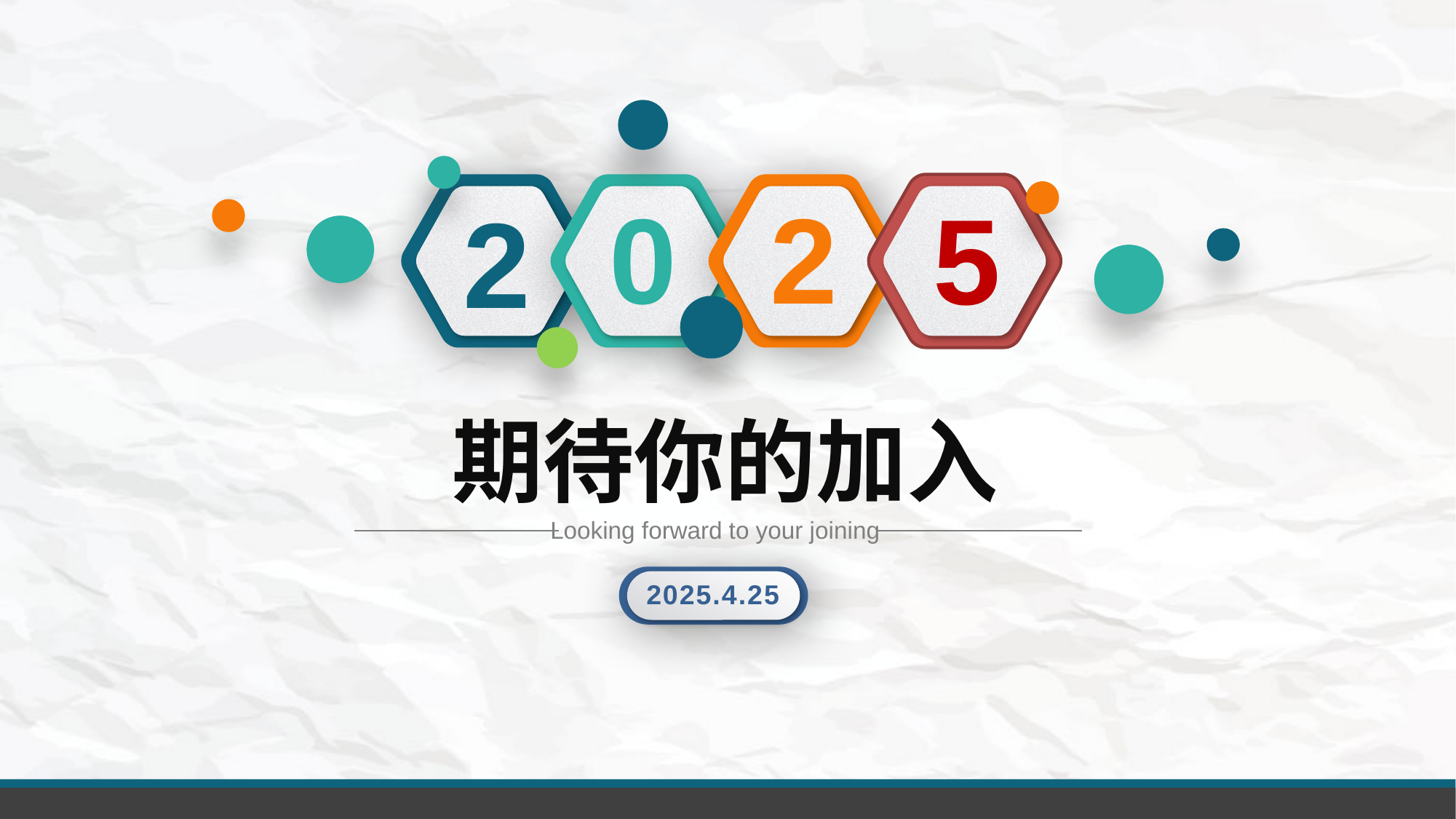

0
2
5
2

期待你的加入
Looking forward to your joining

2025.4.25